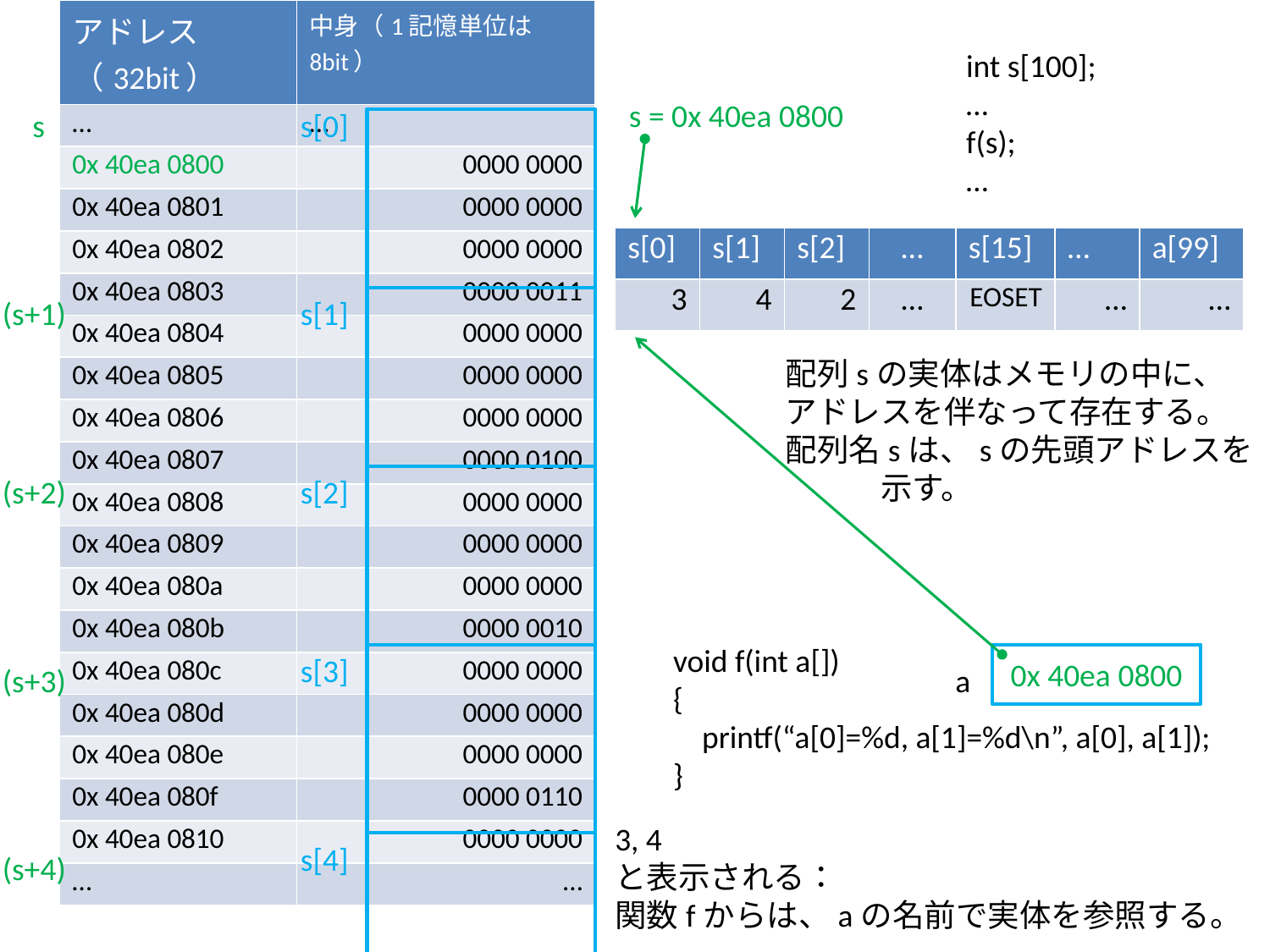

| アドレス（32bit） | 中身（1記憶単位は8bit） |
| --- | --- |
| … | … |
| 0x 40ea 0800 | 0000 0000 |
| 0x 40ea 0801 | 0000 0000 |
| 0x 40ea 0802 | 0000 0000 |
| 0x 40ea 0803 | 0000 0011 |
| 0x 40ea 0804 | 0000 0000 |
| 0x 40ea 0805 | 0000 0000 |
| 0x 40ea 0806 | 0000 0000 |
| 0x 40ea 0807 | 0000 0100 |
| 0x 40ea 0808 | 0000 0000 |
| 0x 40ea 0809 | 0000 0000 |
| 0x 40ea 080a | 0000 0000 |
| 0x 40ea 080b | 0000 0010 |
| 0x 40ea 080c | 0000 0000 |
| 0x 40ea 080d | 0000 0000 |
| 0x 40ea 080e | 0000 0000 |
| 0x 40ea 080f | 0000 0110 |
| 0x 40ea 0810 | 0000 0000 |
| … | … |
int s[100];
…
f(s);
…
s = 0x 40ea 0800
s
s[0]

| s[0] | s[1] | s[2] | … | s[15] | … | a[99] |
| --- | --- | --- | --- | --- | --- | --- |
| 3 | 4 | 2 | … | EOSET | … | … |
(s+1)
s[1]

配列sの実体はメモリの中に、
アドレスを伴なって存在する。
配列名sは、sの先頭アドレスを
　　　示す。
(s+2)
s[2]

void f(int a[])
{
    printf(“a[0]=%d, a[1]=%d\n”, a[0], a[1]);
}
s[3]

0x 40ea 0800
(s+3)
a
3, 4
と表示される：
関数fからは、aの名前で実体を参照する。
s[4]

(s+4)